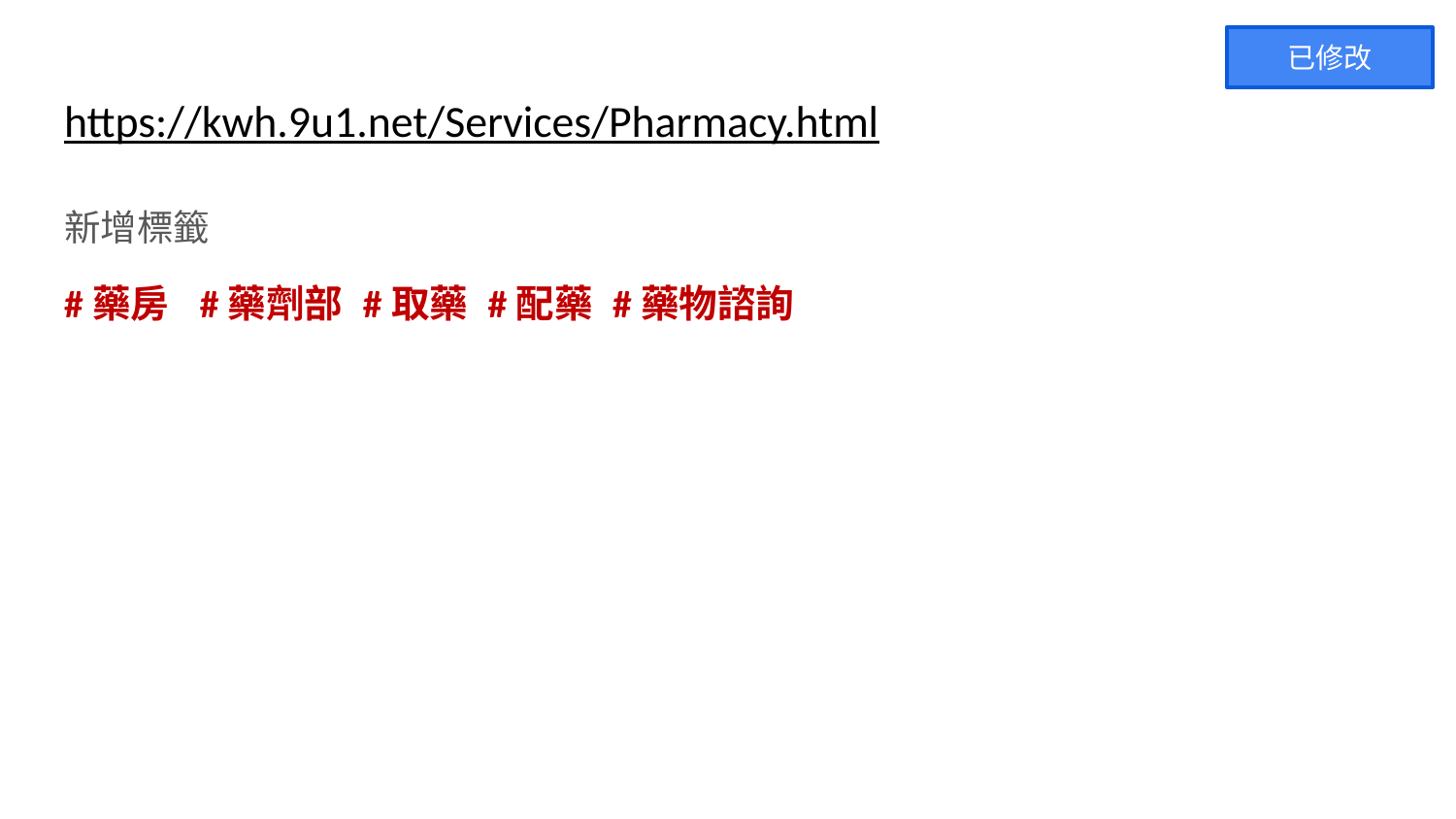

已修改
# https://kwh.9u1.net/Services/Pharmacy.html
新增標籤
#藥房  #藥劑部 #取藥 #配藥 #藥物諮詢